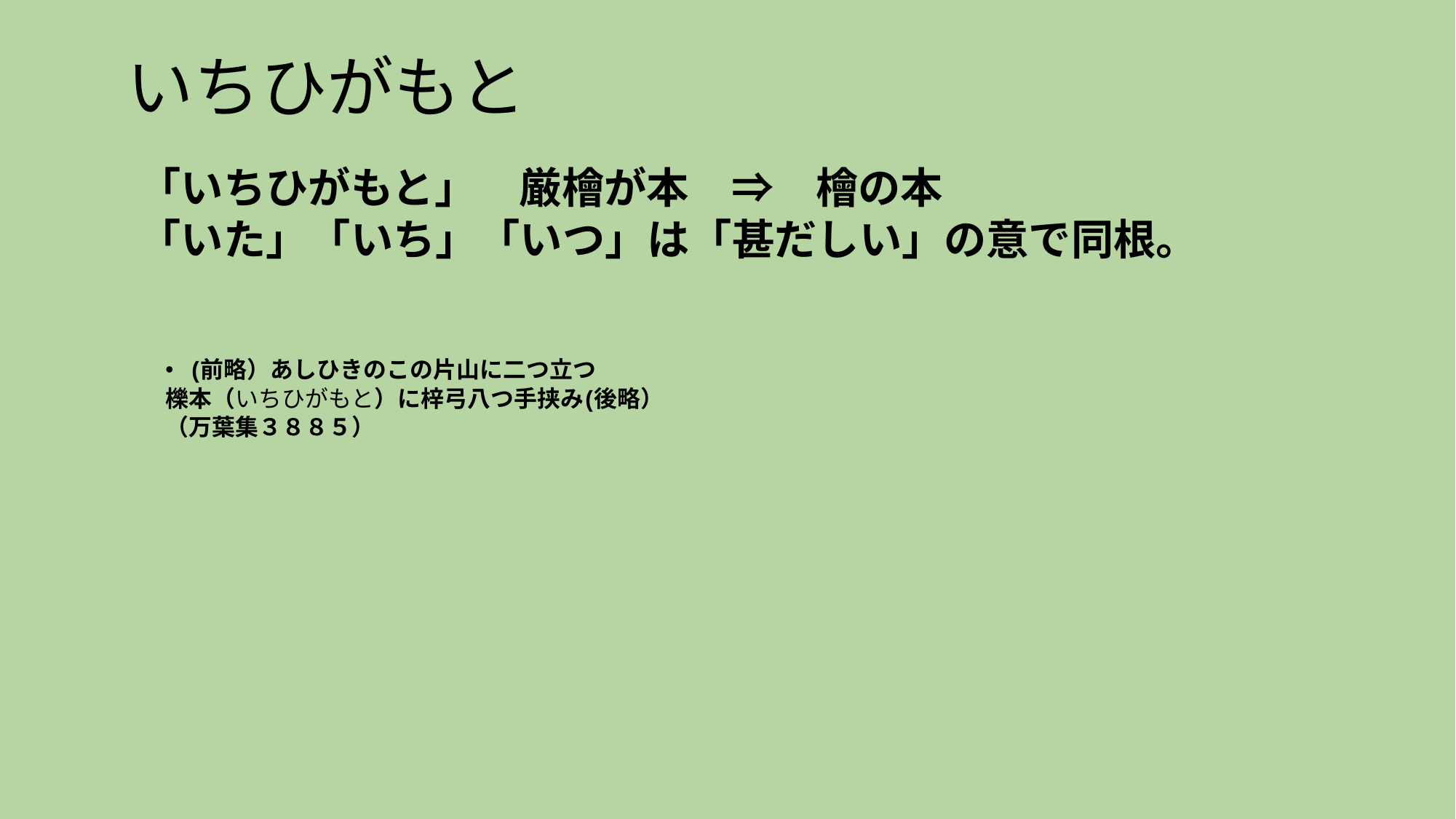

# いちひがもと
「いちひがもと」　厳檜が本　⇒　檜の本
「いた」「いち」「いつ」は「甚だしい」の意で同根。

(前略）あしひきのこの片山に二つ立つ
櫟本（いちひがもと）に梓弓八つ手挟み(後略）
（万葉集３８８５）